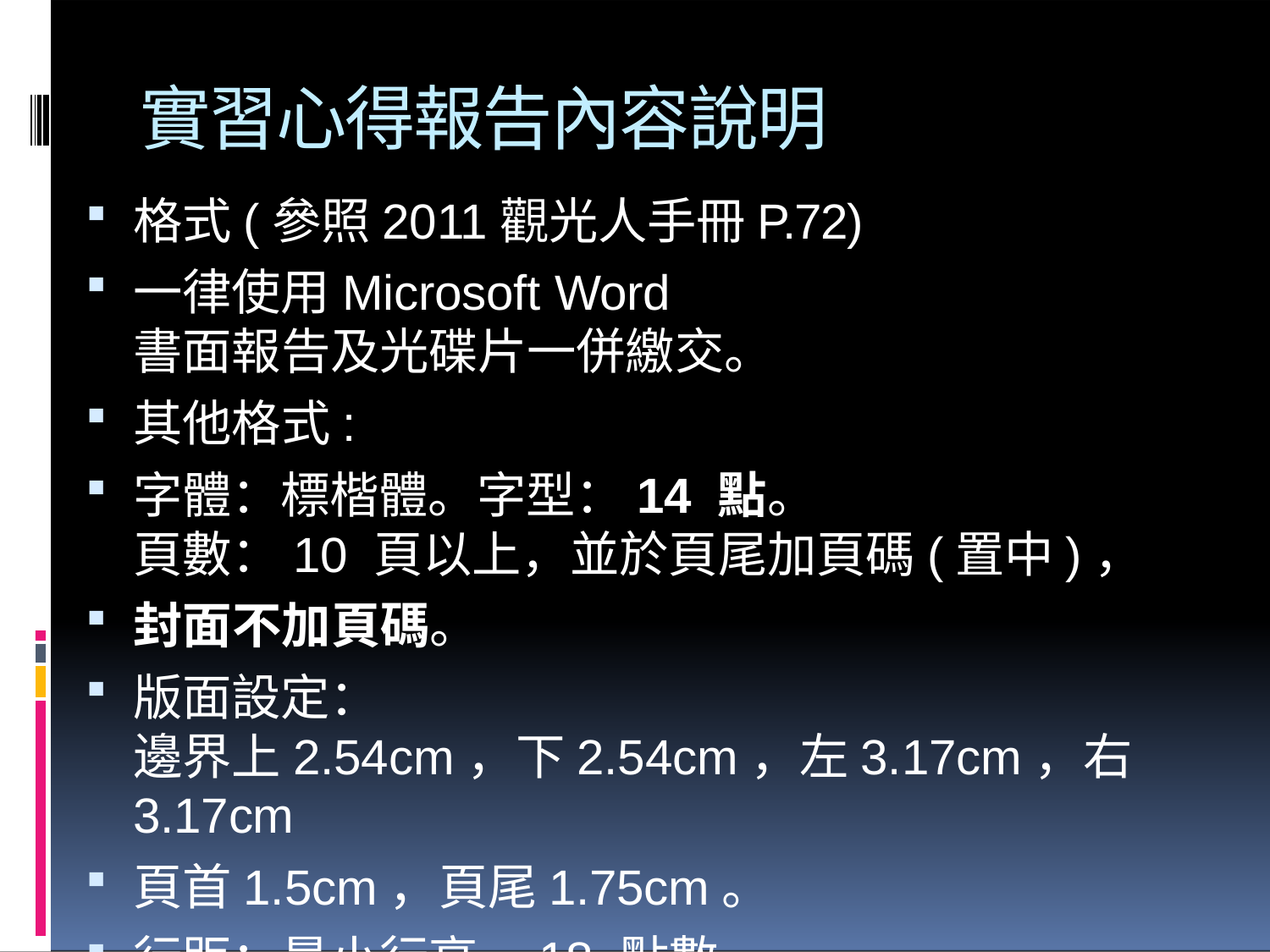

# 實習心得報告內容說明
格式(參照2011觀光人手冊P.72)
一律使用Microsoft Word
書面報告及光碟片一併繳交。
其他格式:
字體：標楷體。字型：14 點。
頁數：10 頁以上，並於頁尾加頁碼(置中)，
封面不加頁碼。
版面設定：
邊界上2.54cm，下2.54cm，左3.17cm，右3.17cm
頁首1.5cm，頁尾1.75cm。
行距：最小行高，18 點數。